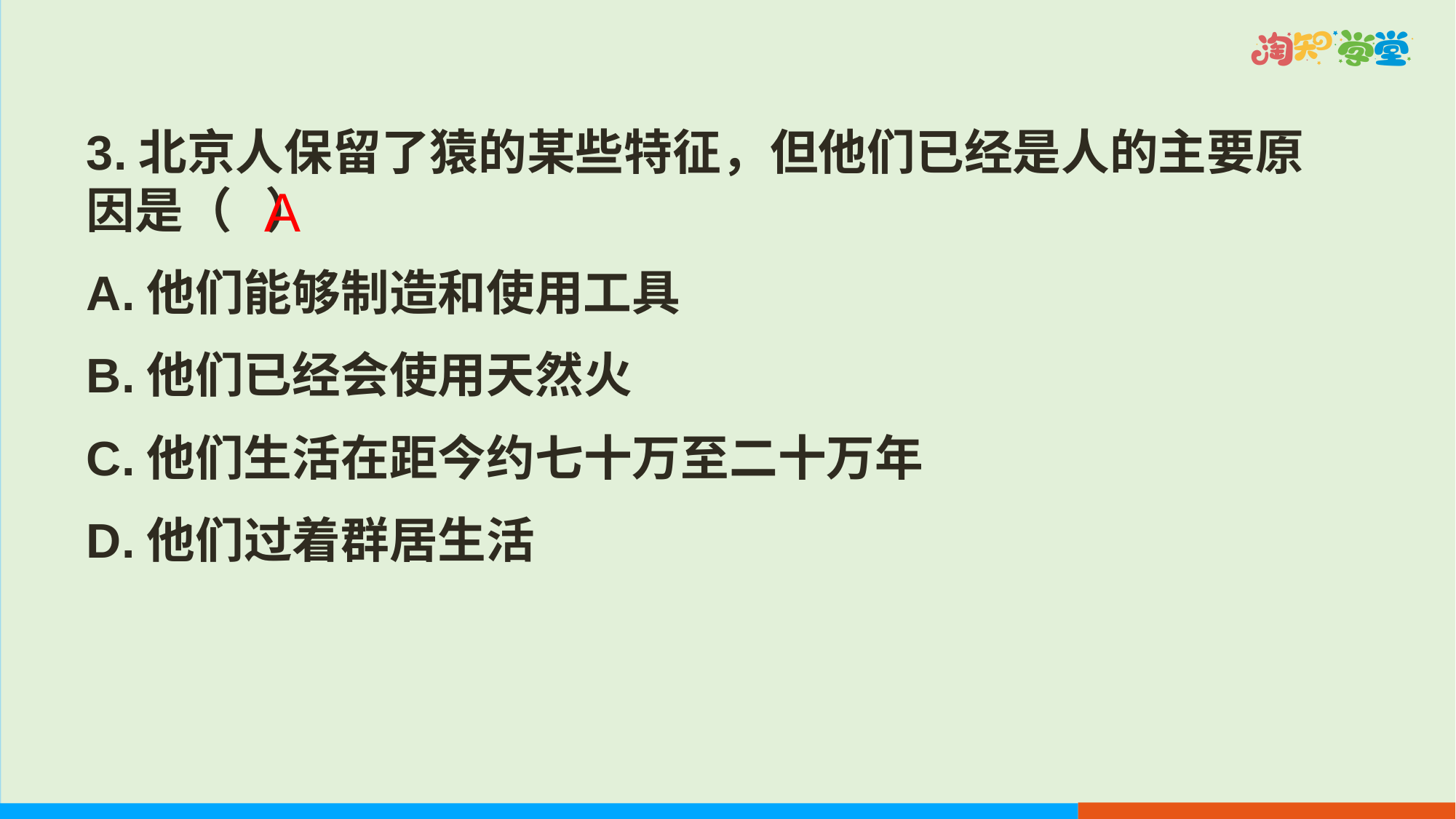

3.北京人保留了猿的某些特征，但他们已经是人的主要原因是（   ）
A.他们能够制造和使用工具
B.他们已经会使用天然火
C.他们生活在距今约七十万至二十万年
D.他们过着群居生活
A